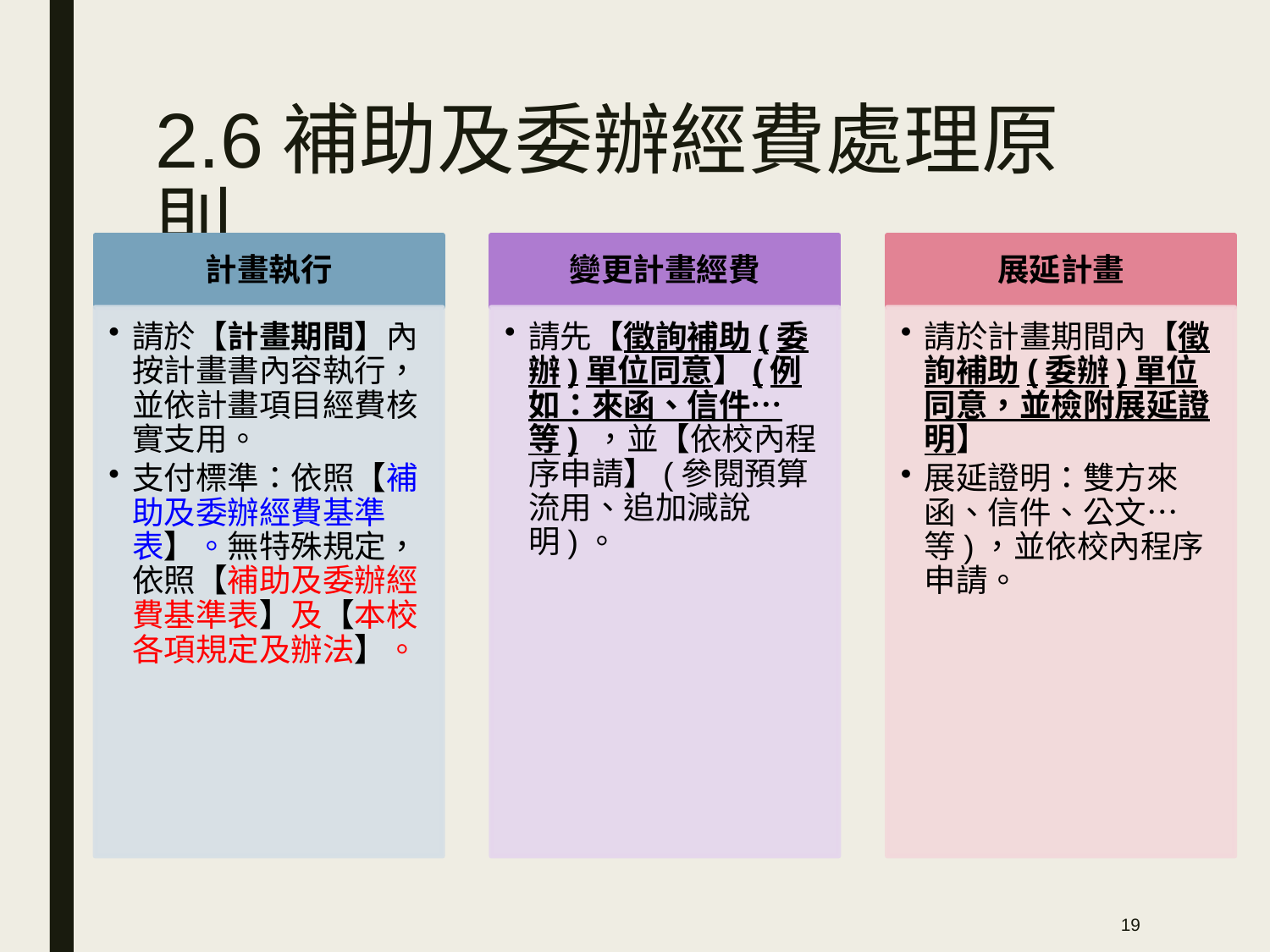

# 2.6補助及委辦經費處理原則
計畫執行
請於【計畫期間】內按計畫書內容執行，並依計畫項目經費核實支用。
支付標準：依照【補助及委辦經費基準表】。無特殊規定，依照【補助及委辦經費基準表】及【本校各項規定及辦法】。
變更計畫經費
請先【徵詢補助(委辦)單位同意】(例如：來函、信件…等) ，並【依校內程序申請】(參閱預算流用、追加減說明)。
展延計畫
請於計畫期間內【徵詢補助(委辦)單位同意，並檢附展延證明】
展延證明：雙方來函、信件、公文…等)，並依校內程序申請。
19